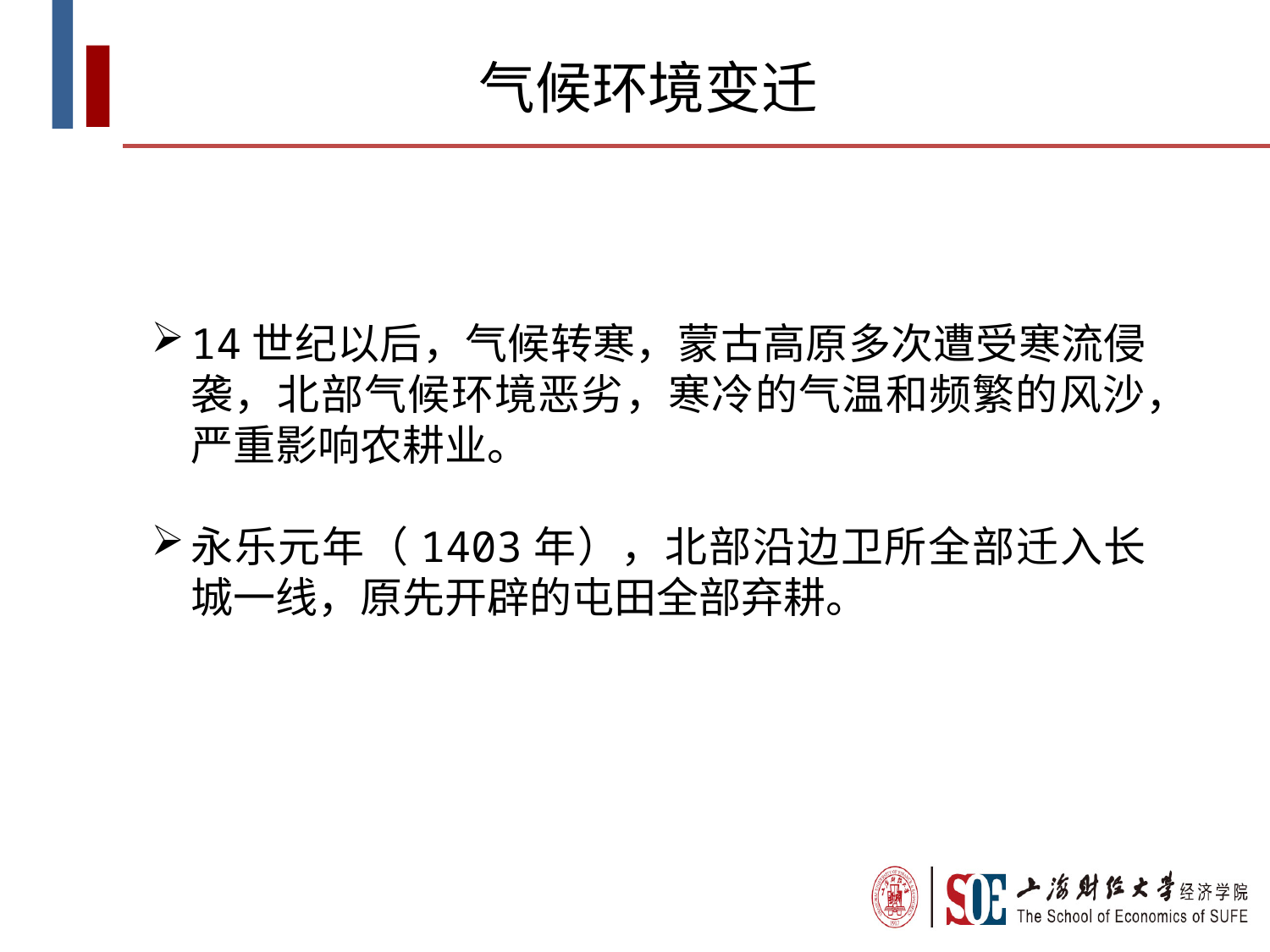

气候环境变迁

14世纪以后，气候转寒，蒙古高原多次遭受寒流侵袭，北部气候环境恶劣，寒冷的气温和频繁的风沙，严重影响农耕业。

永乐元年（1403年），北部沿边卫所全部迁入长城一线，原先开辟的屯田全部弃耕。